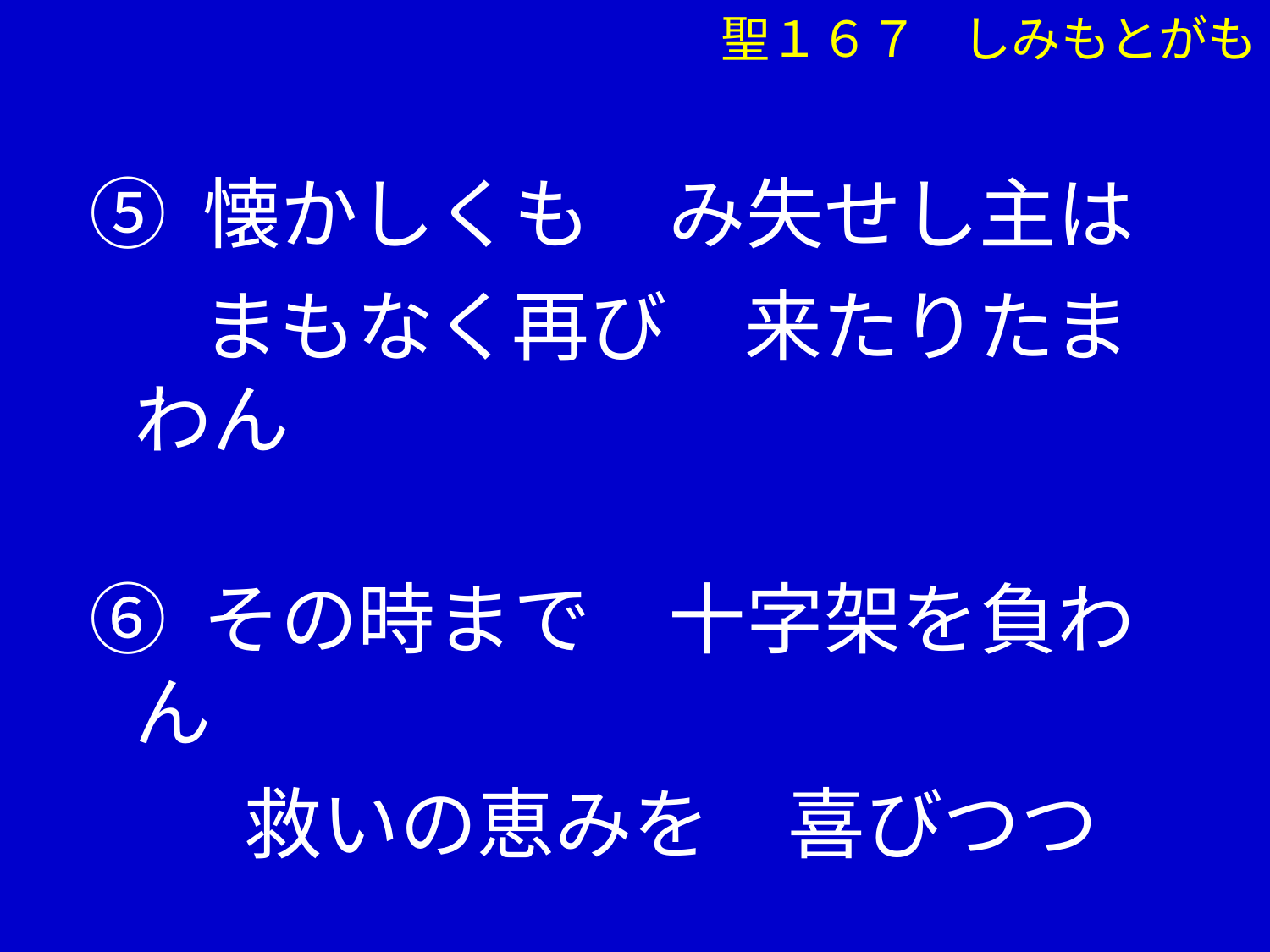

聖１６７    しみもとがも
⑤ 懐かしくも　み失せし主は
　  まもなく再び　来たりたまわん

⑥ その時まで　十字架を負わん
　　救いの恵みを　喜びつつ